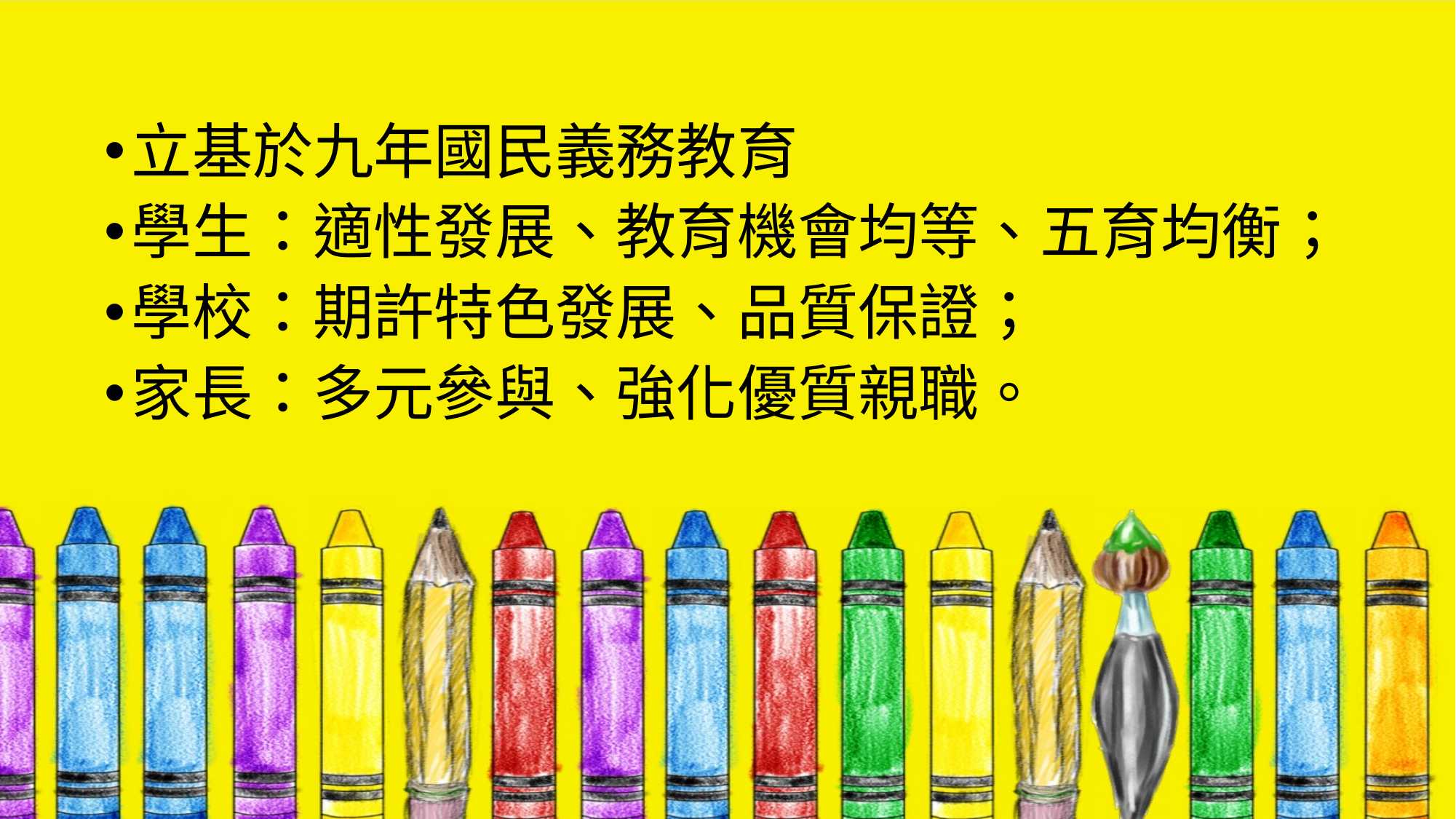

立基於九年國民義務教育
學生：適性發展、教育機會均等、五育均衡；
學校：期許特色發展、品質保證；
家長：多元參與、強化優質親職。